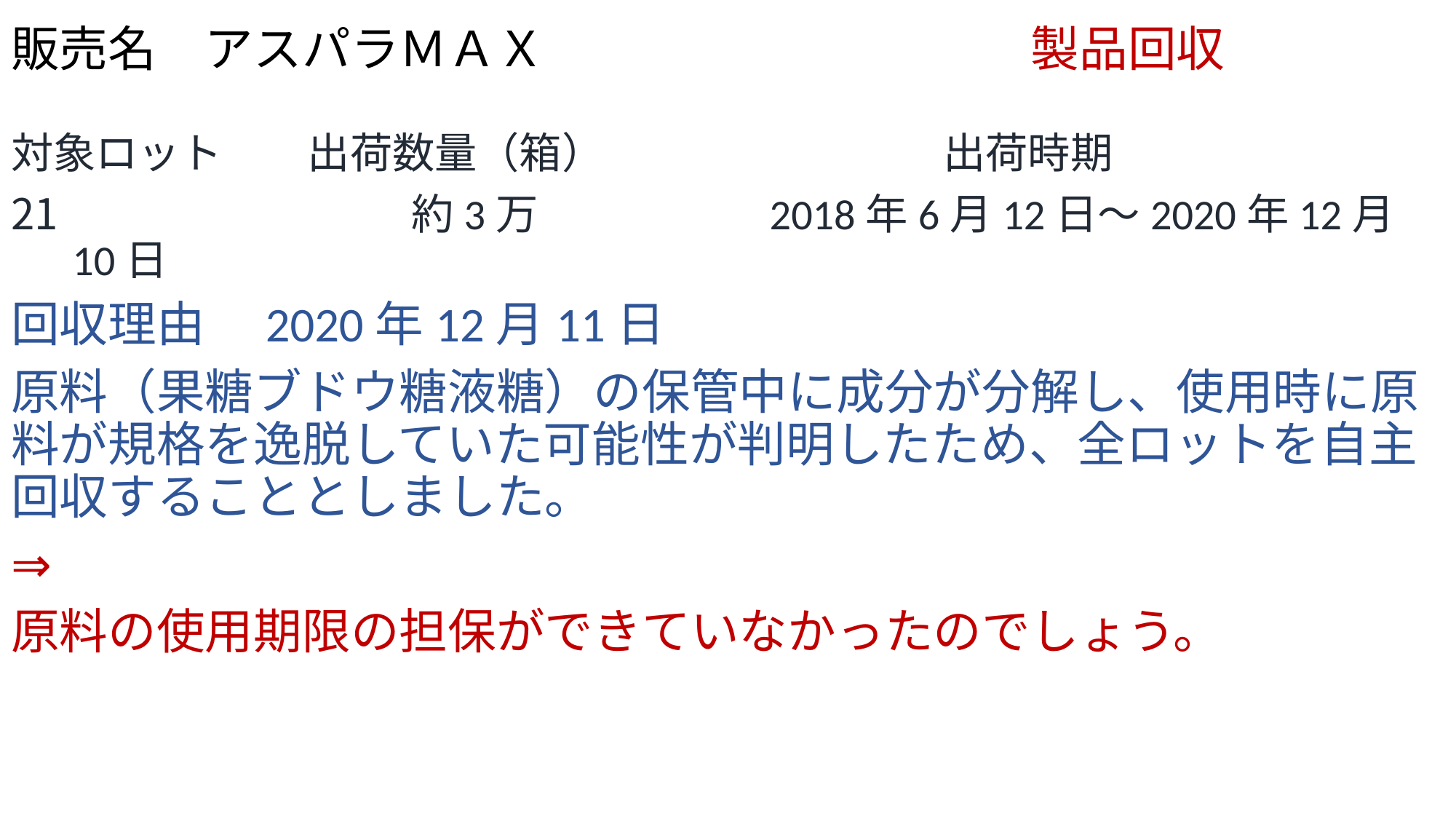

# 販売名　アスパラＭＡＸ　　　　　　　　　　製品回収
対象ロット　　出荷数量（箱）　　　　　　　　出荷時期
　　　　　　　　約3万　　　　　 2018年6月12日～2020年12月10日
回収理由　2020年12月11日
原料（果糖ブドウ糖液糖）の保管中に成分が分解し、使用時に原料が規格を逸脱していた可能性が判明したため、全ロットを自主回収することとしました。
⇒
原料の使用期限の担保ができていなかったのでしょう。